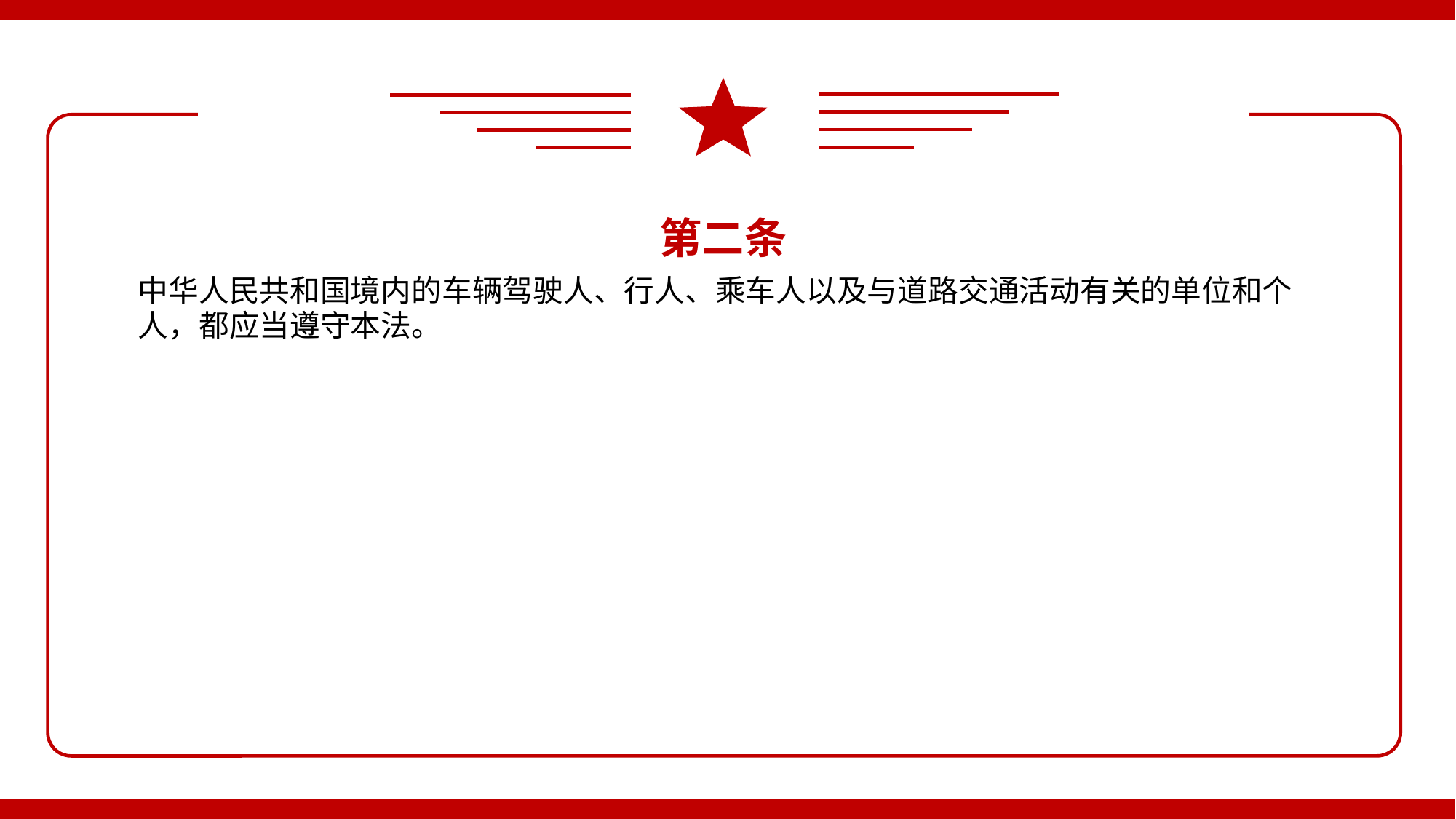

第二条
中华人民共和国境内的车辆驾驶人、行人、乘车人以及与道路交通活动有关的单位和个人，都应当遵守本法。